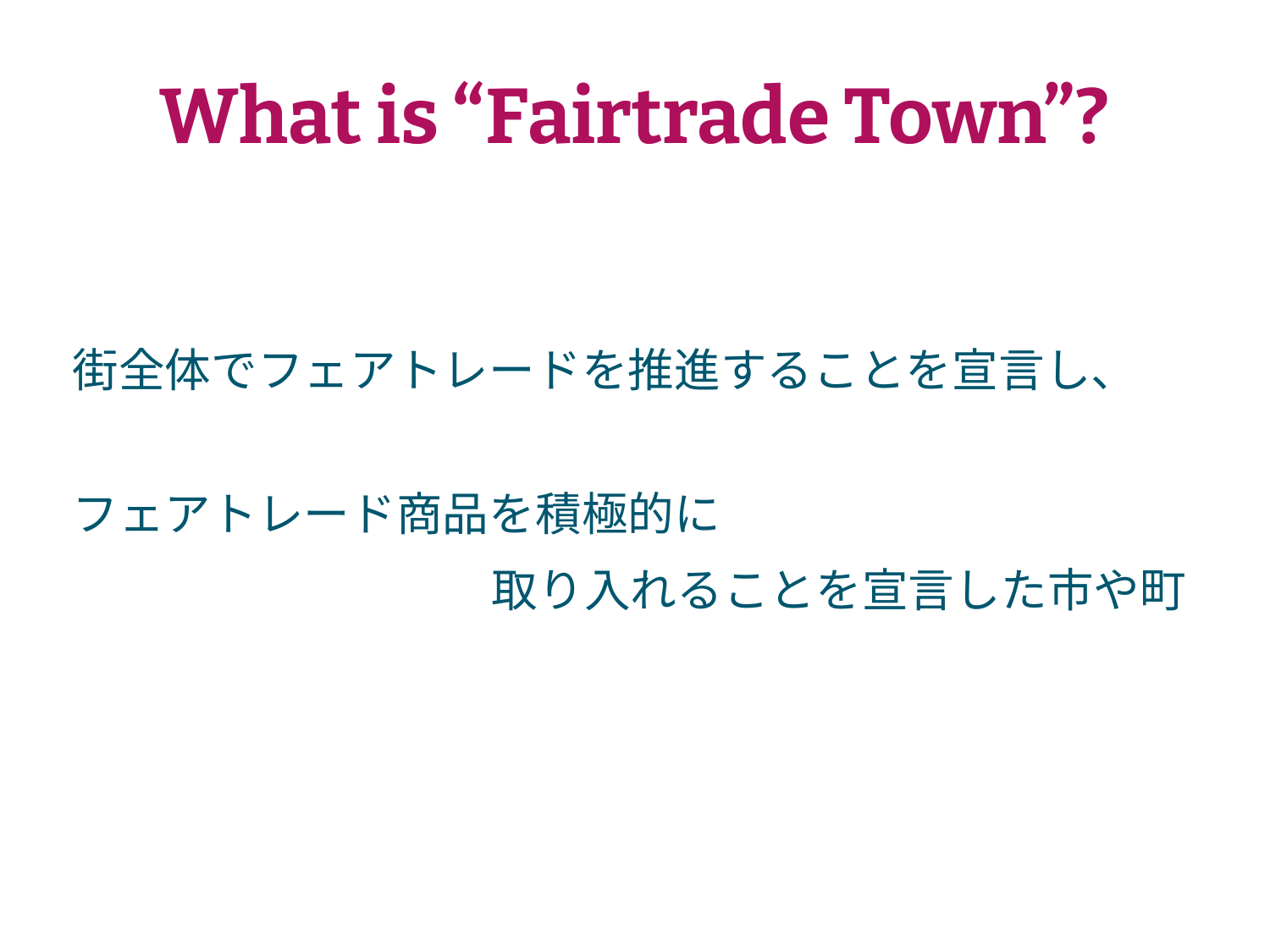

# What is “Fairtrade Town”?
街全体でフェアトレードを推進することを宣言し、
フェアトレード商品を積極的に
　　　　　　　　　取り入れることを宣言した市や町